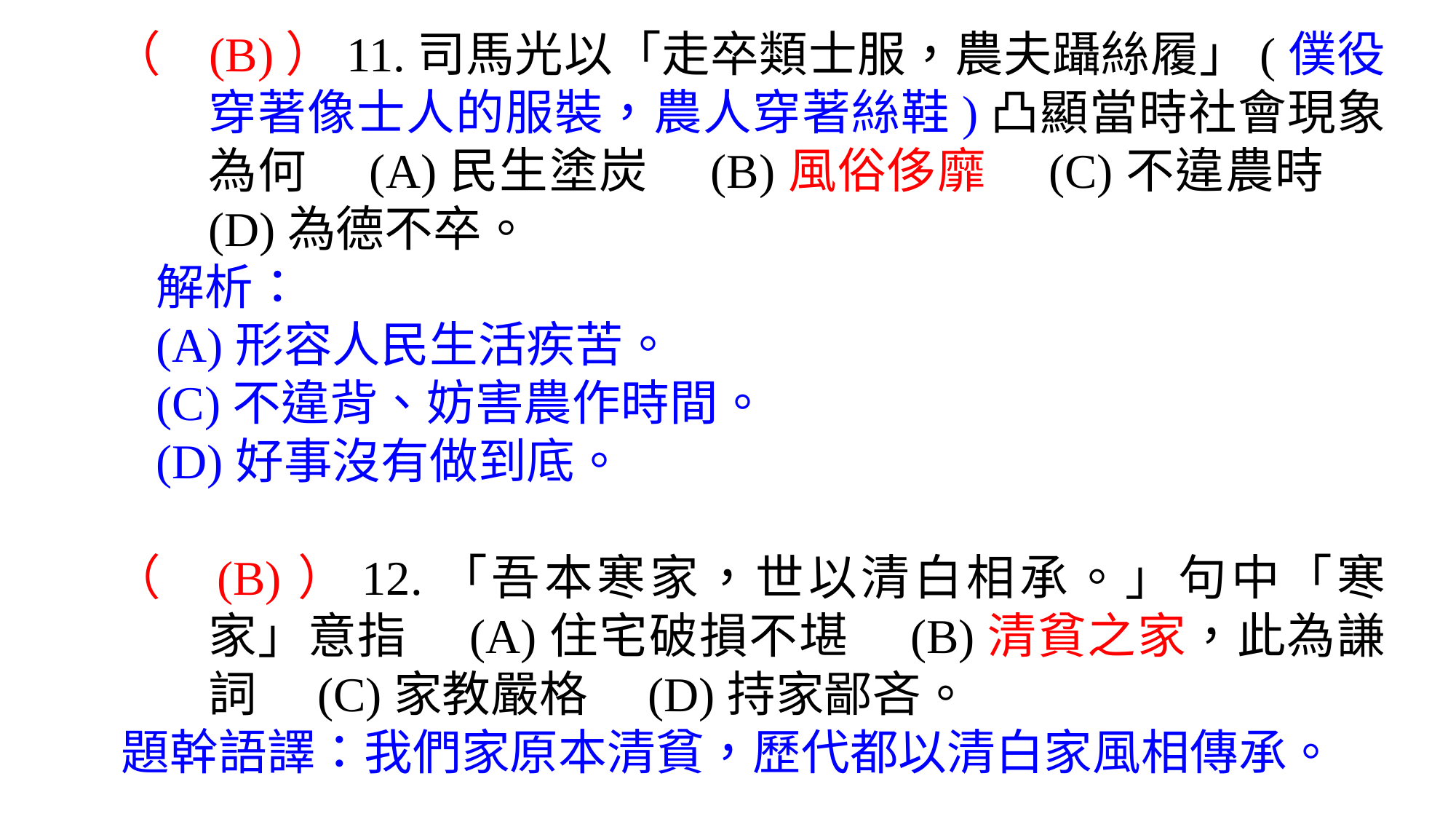

（	(B)）11.司馬光以「走卒類士服，農夫躡絲履」(僕役穿著像士人的服裝，農人穿著絲鞋)凸顯當時社會現象為何　(A)民生塗炭　(B)風俗侈靡　(C)不違農時　(D)為德不卒。
解析：
(A)形容人民生活疾苦。
(C)不違背、妨害農作時間。
(D)好事沒有做到底。

（	(B)）12.「吾本寒家，世以清白相承。」句中「寒家」意指　(A)住宅破損不堪　(B)清貧之家，此為謙詞　(C)家教嚴格　(D)持家鄙吝。
題幹語譯：我們家原本清貧，歷代都以清白家風相傳承。